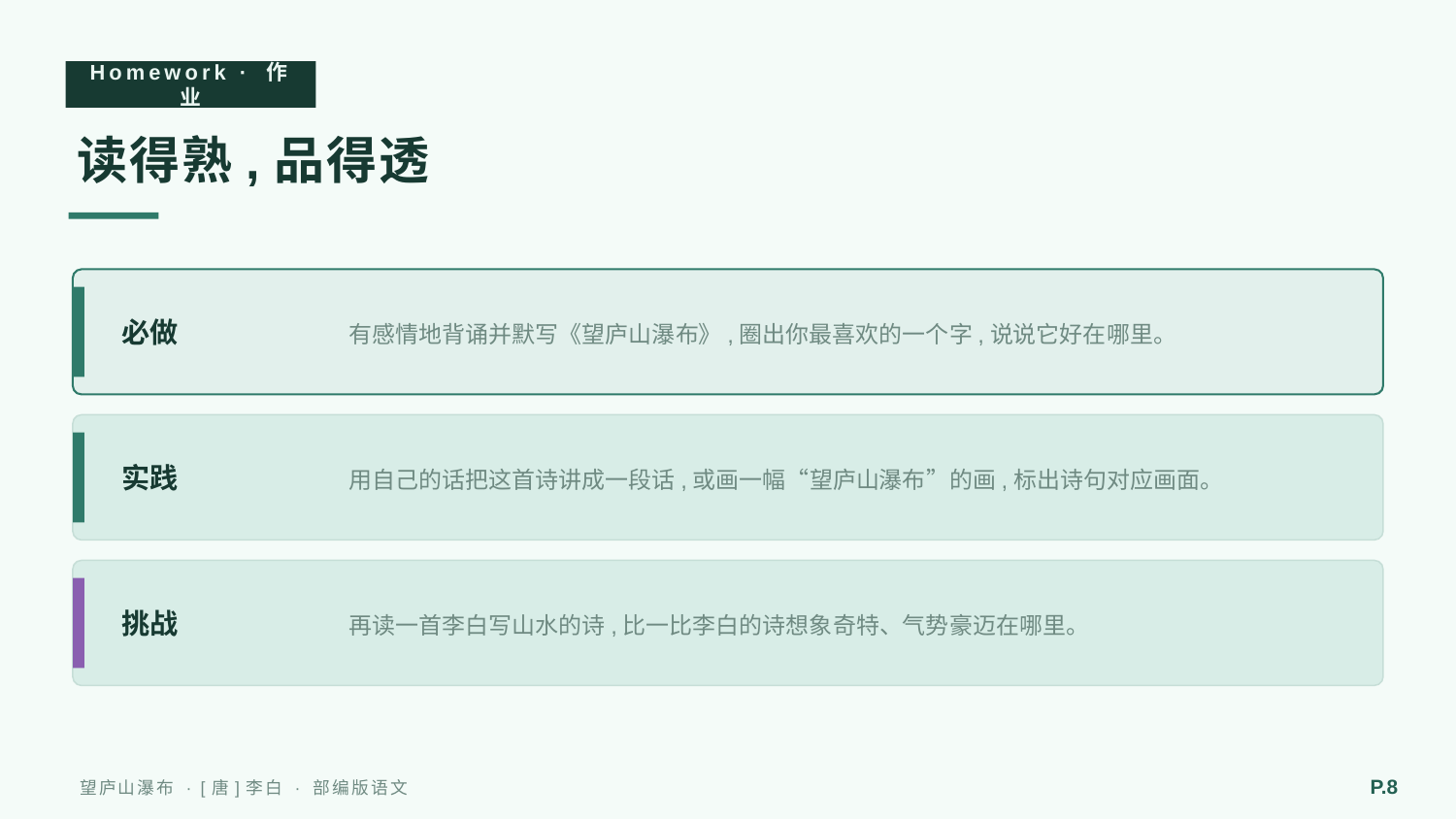

Homework · 作业

读得熟,品得透

有感情地背诵并默写《望庐山瀑布》,圈出你最喜欢的一个字,说说它好在哪里。
必做

用自己的话把这首诗讲成一段话,或画一幅“望庐山瀑布”的画,标出诗句对应画面。
实践

再读一首李白写山水的诗,比一比李白的诗想象奇特、气势豪迈在哪里。
挑战

P.8
望庐山瀑布 · [唐]李白 · 部编版语文